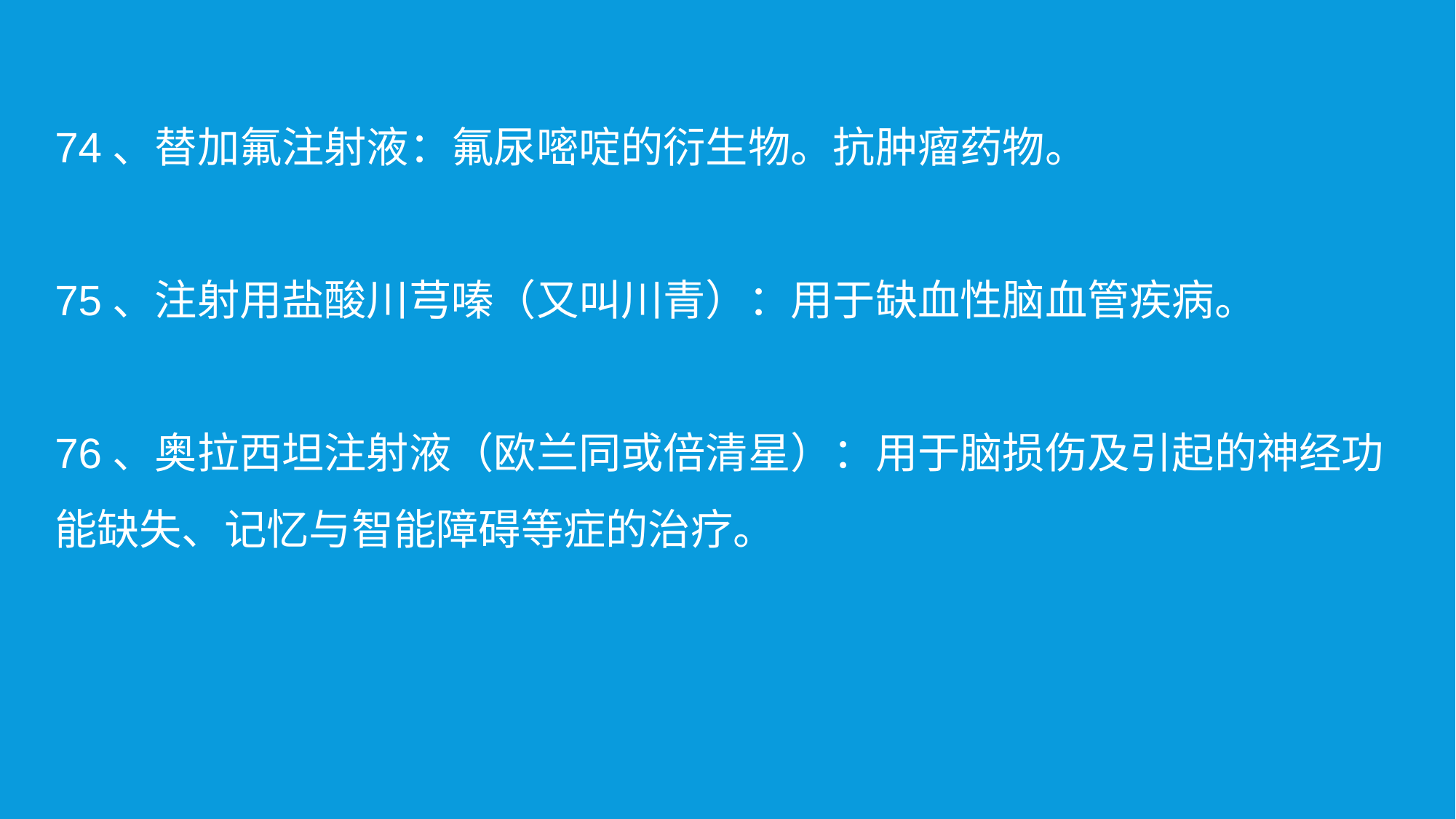

74、替加氟注射液：氟尿嘧啶的衍生物。抗肿瘤药物。

75、注射用盐酸川芎嗪（又叫川青）：用于缺血性脑血管疾病。

76、奥拉西坦注射液（欧兰同或倍清星）：用于脑损伤及引起的神经功能缺失、记忆与智能障碍等症的治疗。